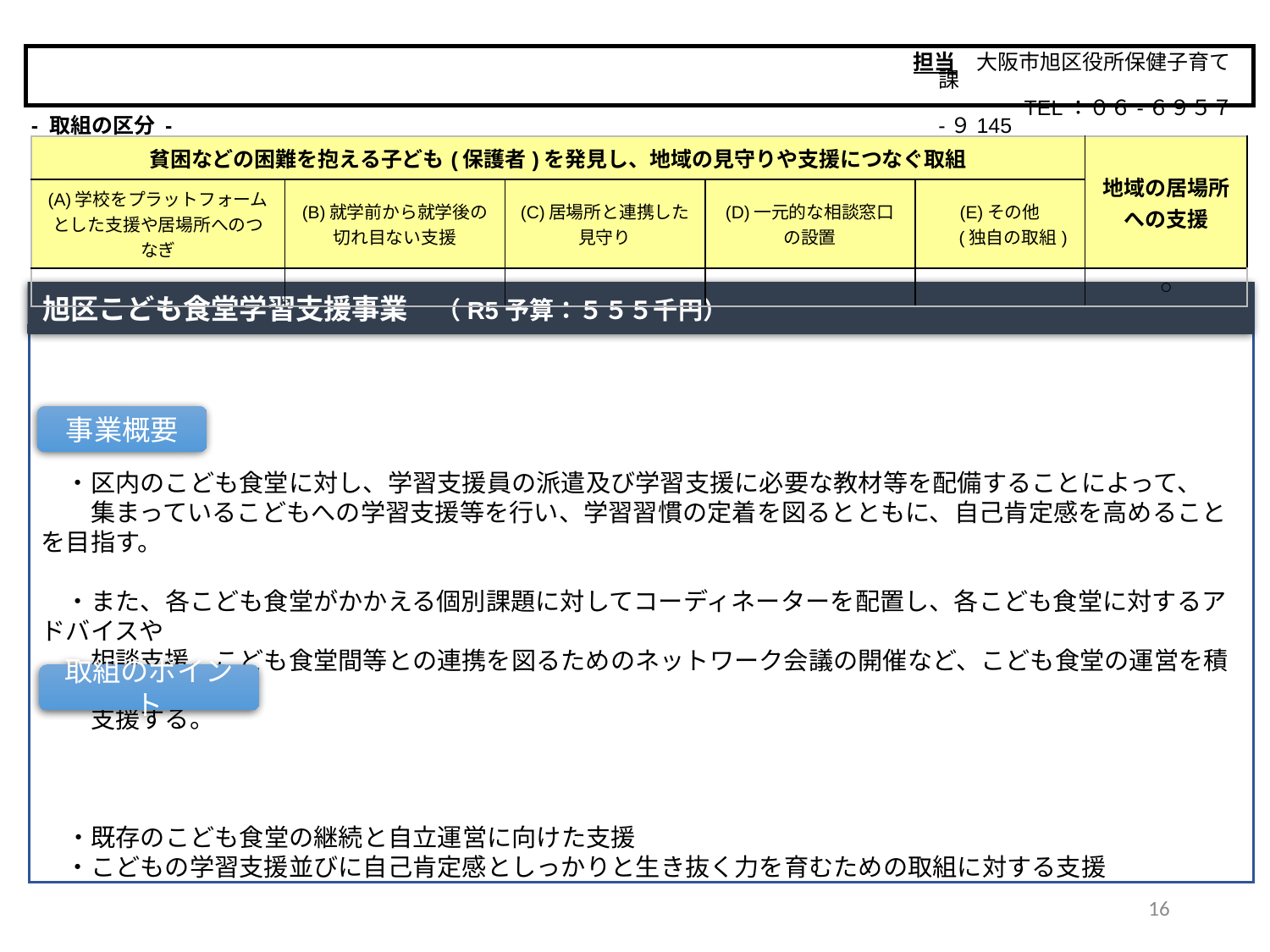

担当　大阪市旭区役所保健子育て課
　　　　　TEL：０６-６９５７-９145

大阪市
- 取組の区分 -
| 貧困などの困難を抱える子ども(保護者)を発見し、地域の見守りや支援につなぐ取組 |  |  |  |  | 地域の居場所 への支援 |
| --- | --- | --- | --- | --- | --- |
| (A)学校をプラットフォームとした支援や居場所へのつなぎ | (B)就学前から就学後の 切れ目ない支援 | (C)居場所と連携した 見守り | (D)一元的な相談窓口 の設置 | (E)その他 　 (独自の取組) |  |
|  |  |  |  |  | ○ |
旭区こども食堂学習支援事業　（R5予算：５５５千円）

　・区内のこども食堂に対し、学習支援員の派遣及び学習支援に必要な教材等を配備することによって、
　　集まっているこどもへの学習支援等を行い、学習習慣の定着を図るとともに、自己肯定感を高めることを目指す。

　・また、各こども食堂がかかえる個別課題に対してコーディネーターを配置し、各こども食堂に対するアドバイスや
　　相談支援、こども食堂間等との連携を図るためのネットワーク会議の開催など、こども食堂の運営を積極的に
　　支援する。

　・既存のこども食堂の継続と自立運営に向けた支援
　・こどもの学習支援並びに自己肯定感としっかりと生き抜く力を育むための取組に対する支援

事業概要
取組のポイント
16